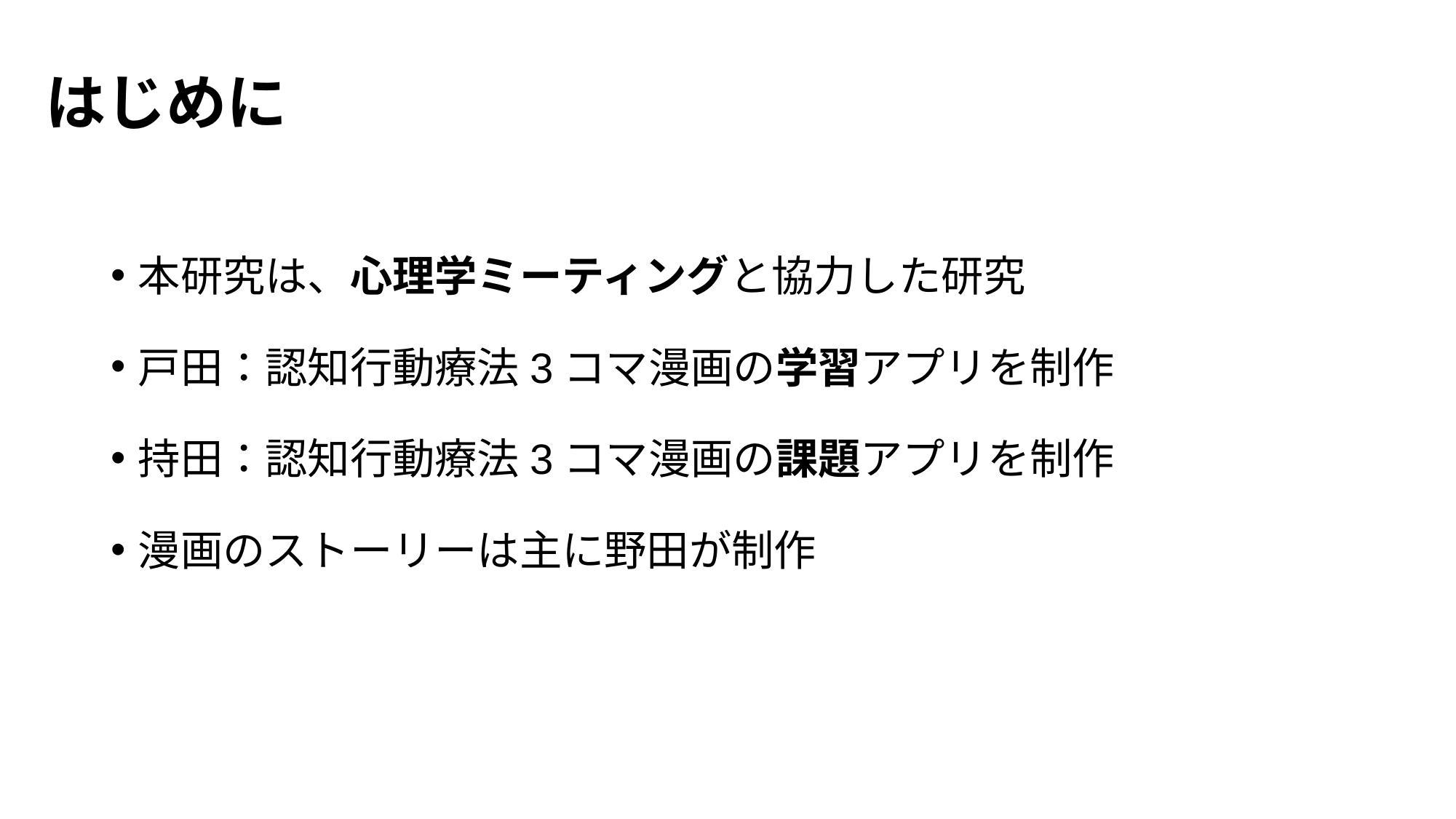

# はじめに
本研究は、心理学ミーティングと協力した研究
戸田：認知行動療法3コマ漫画の学習アプリを制作
持田：認知行動療法3コマ漫画の課題アプリを制作
漫画のストーリーは主に野田が制作